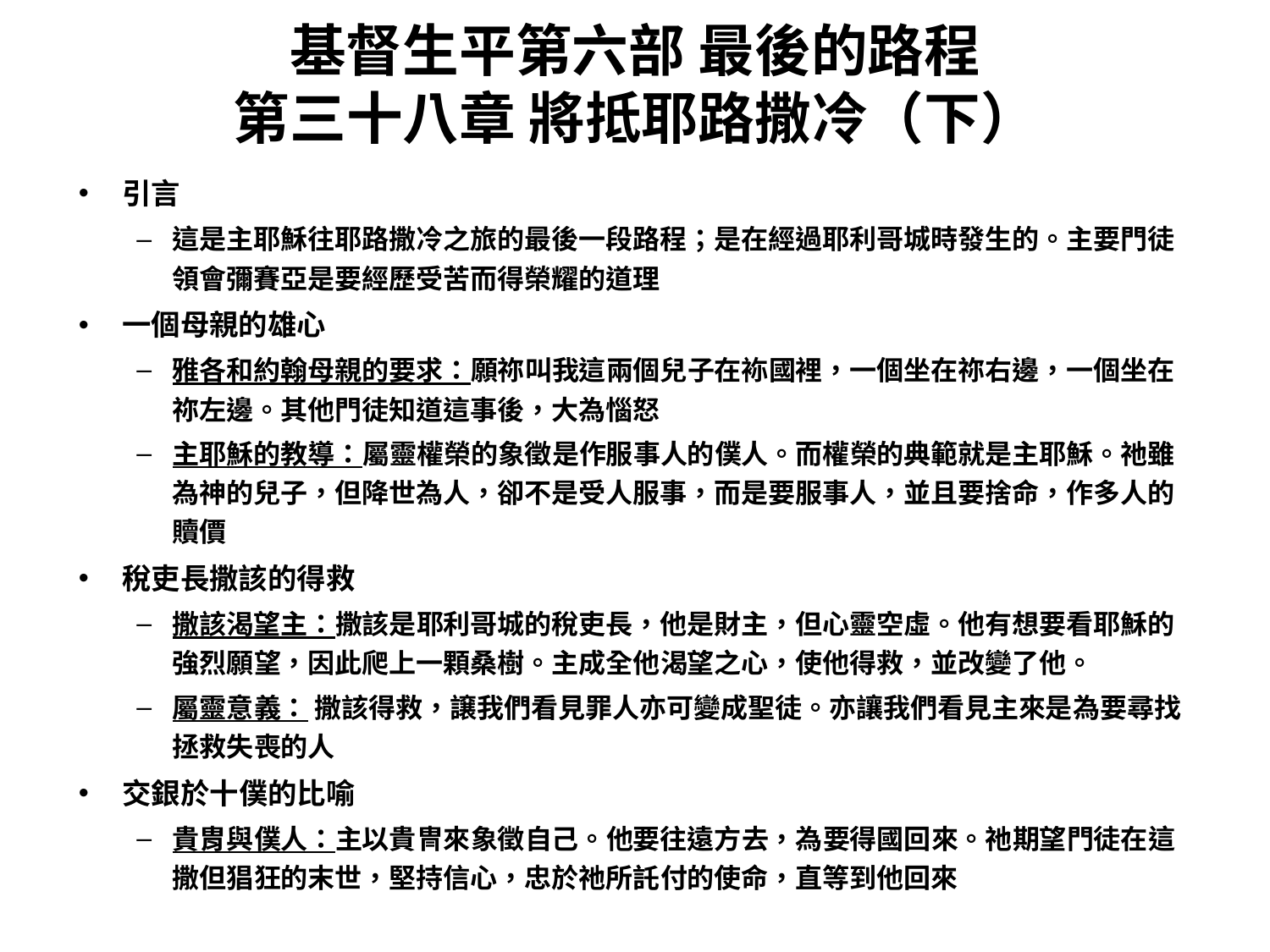

# 基督生平第六部 最後的路程 第三十八章 將抵耶路撒冷（下）
引言
這是主耶穌往耶路撒冷之旅的最後一段路程；是在經過耶利哥城時發生的。主要門徒領會彌賽亞是要經歷受苦而得榮耀的道理
一個母親的雄心
雅各和約翰母親的要求：願祢叫我這兩個兒子在袮國裡，一個坐在祢右邊，一個坐在祢左邊。其他門徒知道這事後，大為惱怒
主耶穌的教導：屬靈權榮的象徵是作服事人的僕人。而權榮的典範就是主耶穌。祂雖為神的兒子，但降世為人，卻不是受人服事，而是要服事人，並且要捨命，作多人的贖價
稅吏長撒該的得救
撒該渴望主：撒該是耶利哥城的稅吏長，他是財主，但心靈空虛。他有想要看耶穌的強烈願望，因此爬上一顆桑樹。主成全他渴望之心，使他得救，並改變了他。
屬靈意義： 撒該得救，譲我們看見罪人亦可變成聖徒。亦讓我們看見主來是為要尋找拯救失喪的人
交銀於十僕的比喻
貴胄與僕人：主以貴冑來象徵自己。他要往遠方去，為要得國回來。祂期望門徒在這撒但猖狂的末世，堅持信心，忠於祂所託付的使命，直等到他回來